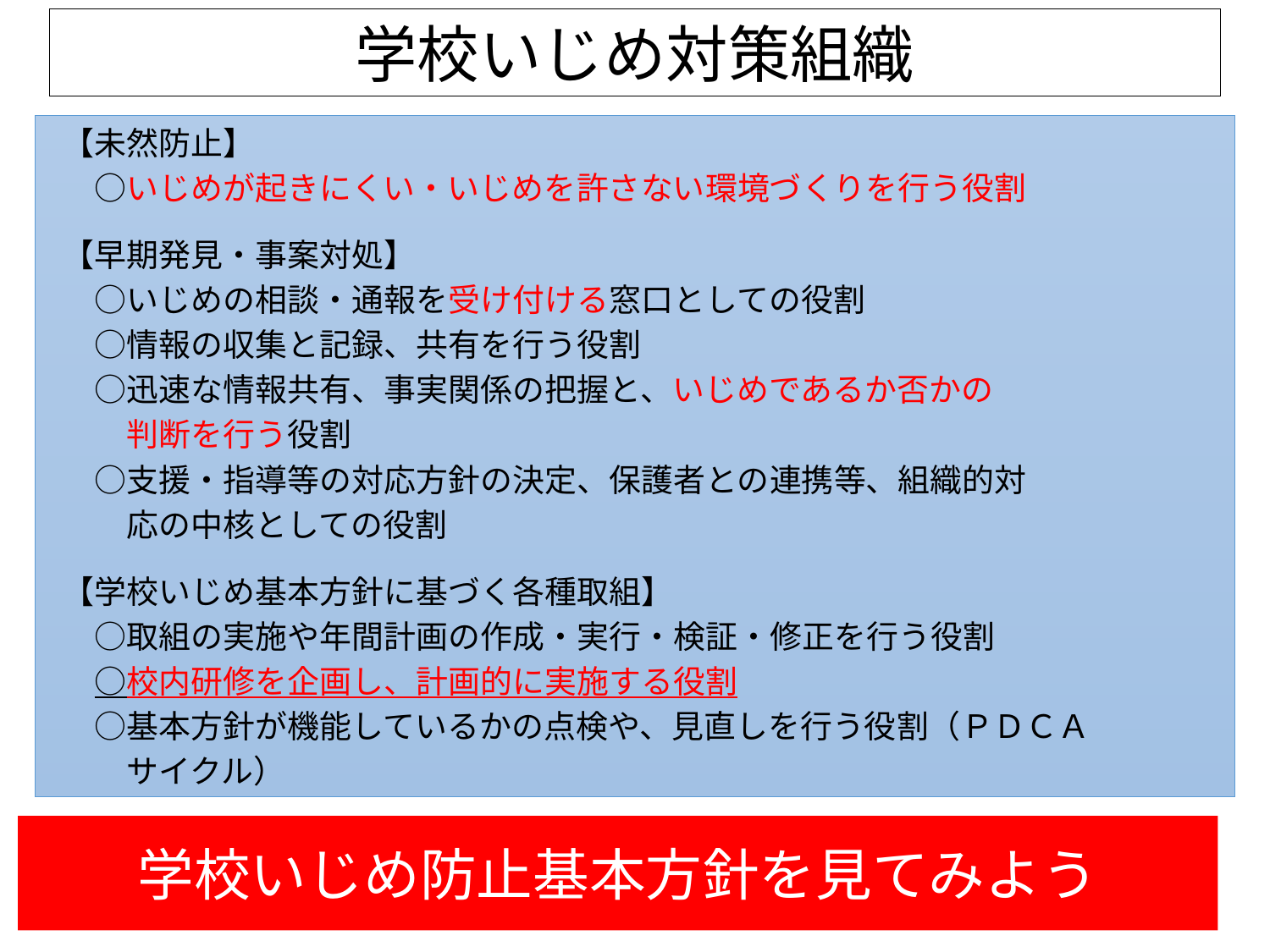

# 学校いじめ対策組織
【未然防止】
　○いじめが起きにくい・いじめを許さない環境づくりを行う役割

【早期発見・事案対処】
　○いじめの相談・通報を受け付ける窓口としての役割
　○情報の収集と記録、共有を行う役割
　○迅速な情報共有、事実関係の把握と、いじめであるか否かの
　　判断を行う役割
　○支援・指導等の対応方針の決定、保護者との連携等、組織的対
　　応の中核としての役割

【学校いじめ基本方針に基づく各種取組】
　○取組の実施や年間計画の作成・実行・検証・修正を行う役割
　○校内研修を企画し、計画的に実施する役割
　○基本方針が機能しているかの点検や、見直しを行う役割（ＰＤＣＡ
　　サイクル）
学校いじめ防止基本方針を見てみよう